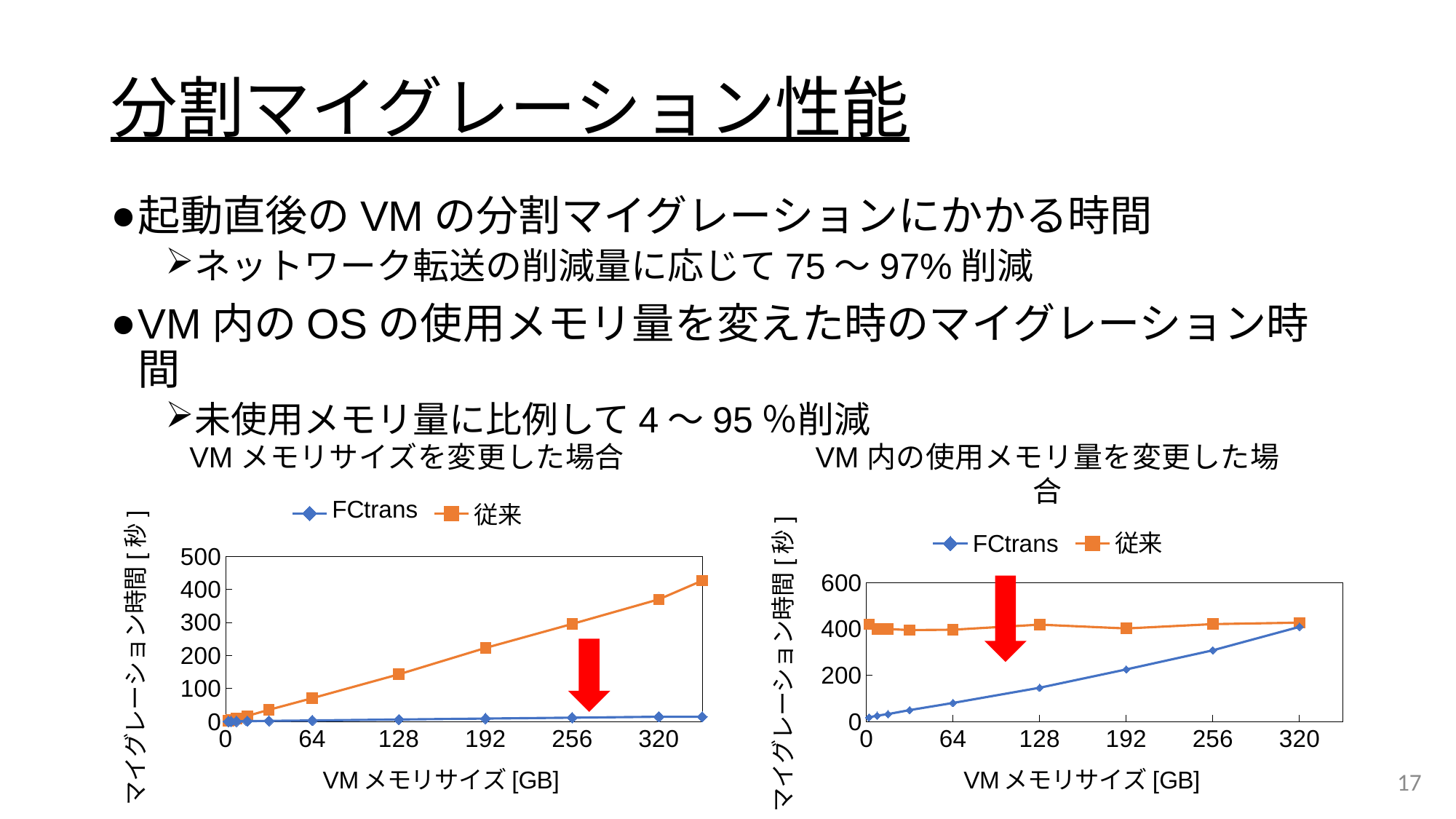

# 分割マイグレーション性能
起動直後のVMの分割マイグレーションにかかる時間
ネットワーク転送の削減量に応じて75〜97%削減
VM内のOSの使用メモリ量を変えた時のマイグレーション時間
未使用メモリ量に比例して4〜95％削減

### Chart: VM内の使用メモリ量を変更した場合

| Category |  |  |
|---|---|---|

### Chart: VMメモリサイズを変更した場合

| Category |  |  |
|---|---|---|

17